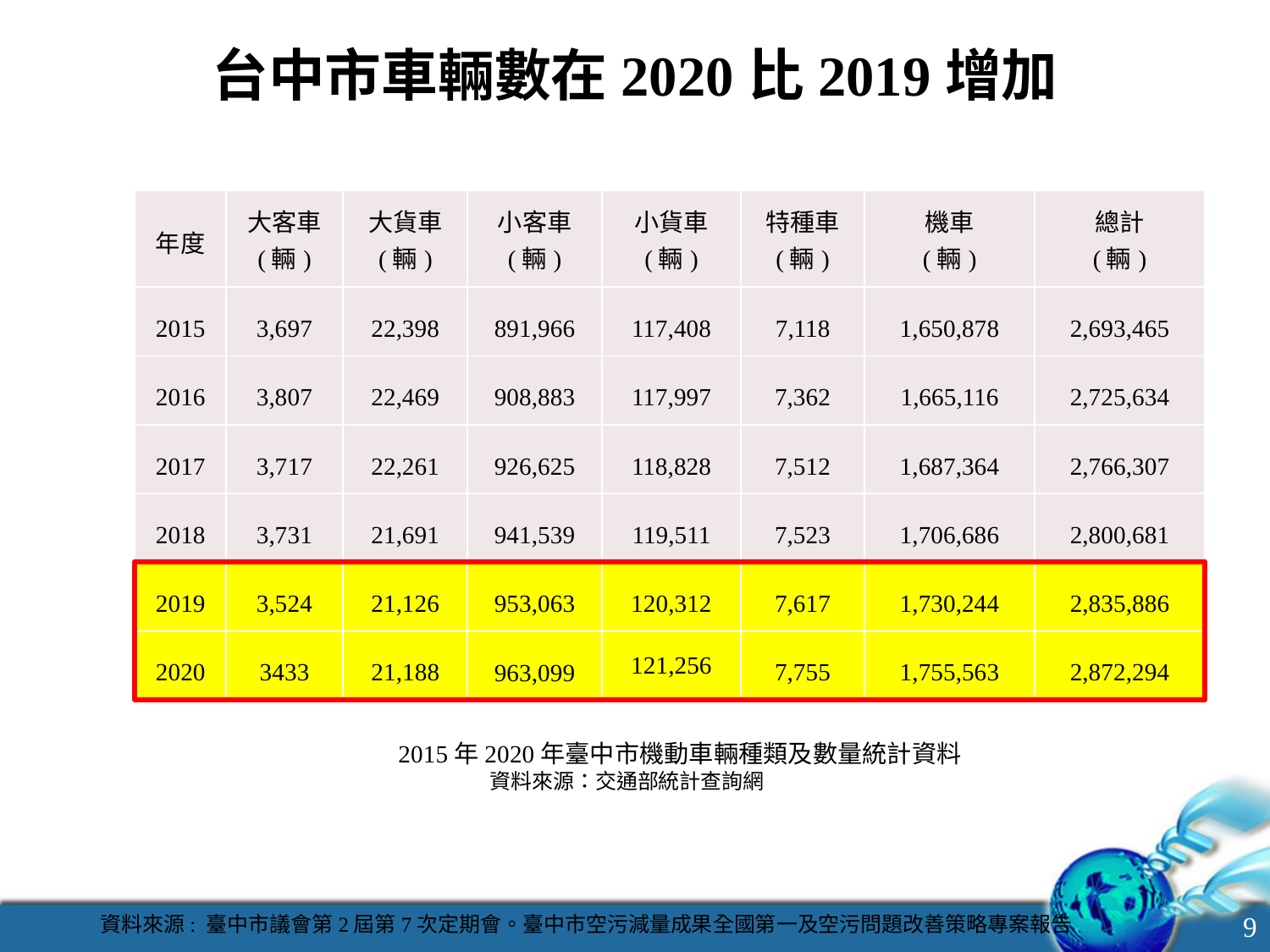

台中市車輛數在2020比2019增加
| 年度 | 大客車 (輛) | 大貨車 (輛) | 小客車 (輛) | 小貨車 (輛) | 特種車 (輛) | 機車 (輛) | 總計 (輛) |
| --- | --- | --- | --- | --- | --- | --- | --- |
| 2015 | 3,697 | 22,398 | 891,966 | 117,408 | 7,118 | 1,650,878 | 2,693,465 |
| 2016 | 3,807 | 22,469 | 908,883 | 117,997 | 7,362 | 1,665,116 | 2,725,634 |
| 2017 | 3,717 | 22,261 | 926,625 | 118,828 | 7,512 | 1,687,364 | 2,766,307 |
| 2018 | 3,731 | 21,691 | 941,539 | 119,511 | 7,523 | 1,706,686 | 2,800,681 |
| 2019 | 3,524 | 21,126 | 953,063 | 120,312 | 7,617 | 1,730,244 | 2,835,886 |
| 2020 | 3433 | 21,188 | 963,099 | 121,256 | 7,755 | 1,755,563 | 2,872,294 |

2015年2020年臺中市機動車輛種類及數量統計資料
資料來源：交通部統計查詢網
9
                     資料來源: 臺中市議會第2屆第7次定期會。臺中市空污減量成果全國第一及空污問題改善策略專案報告